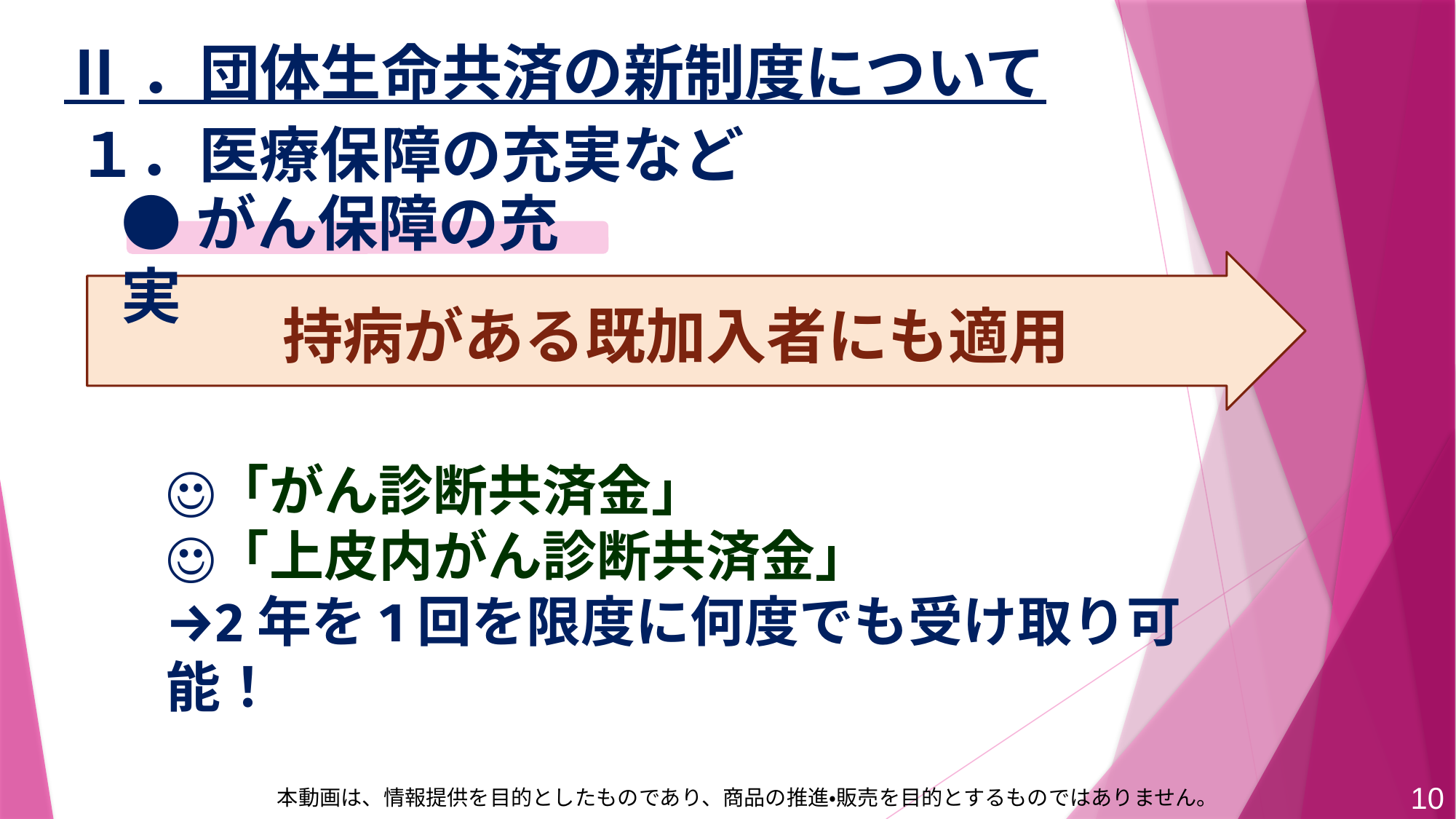

Ⅱ．団体生命共済の新制度について
１．医療保障の充実など
●がん保障の充実

持病がある既加入者にも適用
☺ ｢がん診断共済金｣
☺ ｢上皮内がん診断共済金｣
→2年を1回を限度に何度でも受け取り可能！

10
本動画は、情報提供を目的としたものであり、商品の推進・販売を目的とするものではありません。